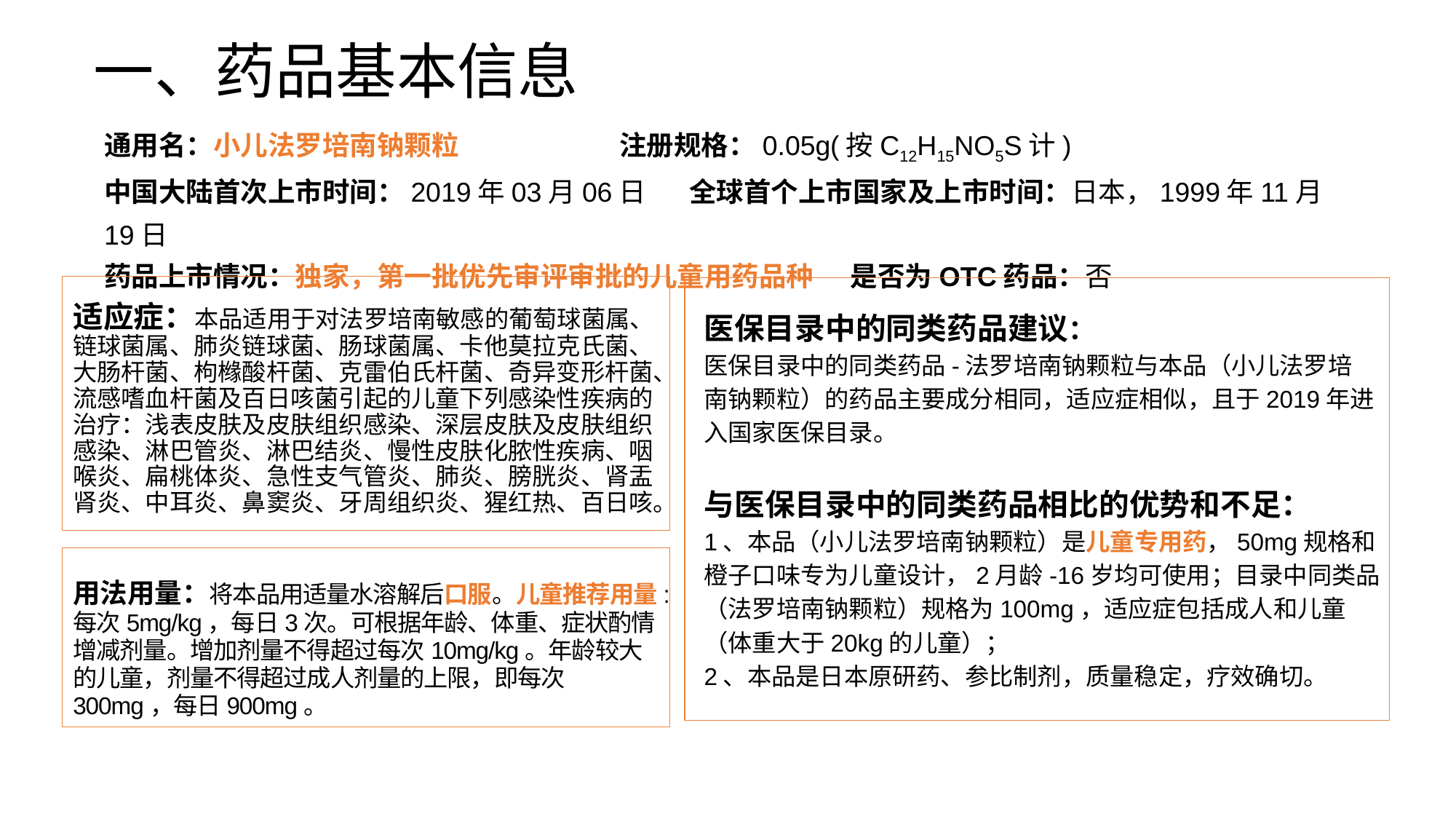

# 一、药品基本信息
通用名：小儿法罗培南钠颗粒                          注册规格：0.05g(按C12H15NO5S计)
中国大陆首次上市时间：2019年03月06日       全球首个上市国家及上市时间：日本，1999年11月19日
药品上市情况：独家，第一批优先审评审批的儿童用药品种      是否为OTC药品：否

适应症：本品适用于对法罗培南敏感的葡萄球菌属、链球菌属、肺炎链球菌、肠球菌属、卡他莫拉克氏菌、大肠杆菌、枸橼酸杆菌、克雷伯氏杆菌、奇异变形杆菌、流感嗜血杆菌及百日咳菌引起的儿童下列感染性疾病的治疗：浅表皮肤及皮肤组织感染、深层皮肤及皮肤组织感染、淋巴管炎、淋巴结炎、慢性皮肤化脓性疾病、咽喉炎、扁桃体炎、急性支气管炎、肺炎、膀胱炎、肾盂肾炎、中耳炎、鼻窦炎、牙周组织炎、猩红热、百日咳。

医保目录中的同类药品建议：
医保目录中的同类药品-法罗培南钠颗粒与本品（小儿法罗培南钠颗粒）的药品主要成分相同，适应症相似，且于2019年进入国家医保目录。
与医保目录中的同类药品相比的优势和不足：
1、本品（小儿法罗培南钠颗粒）是儿童专用药，50mg规格和橙子口味专为儿童设计，2月龄-16岁均可使用；目录中同类品（法罗培南钠颗粒）规格为100mg，适应症包括成人和儿童（体重大于20kg的儿童）；
2、本品是日本原研药、参比制剂，质量稳定，疗效确切。

用法用量：将本品用适量水溶解后口服。儿童推荐用量:每次5mg/kg，每日3次。可根据年龄、体重、症状酌情增减剂量。增加剂量不得超过每次10mg/kg。年龄较大的儿童，剂量不得超过成人剂量的上限，即每次300mg，每日900mg。